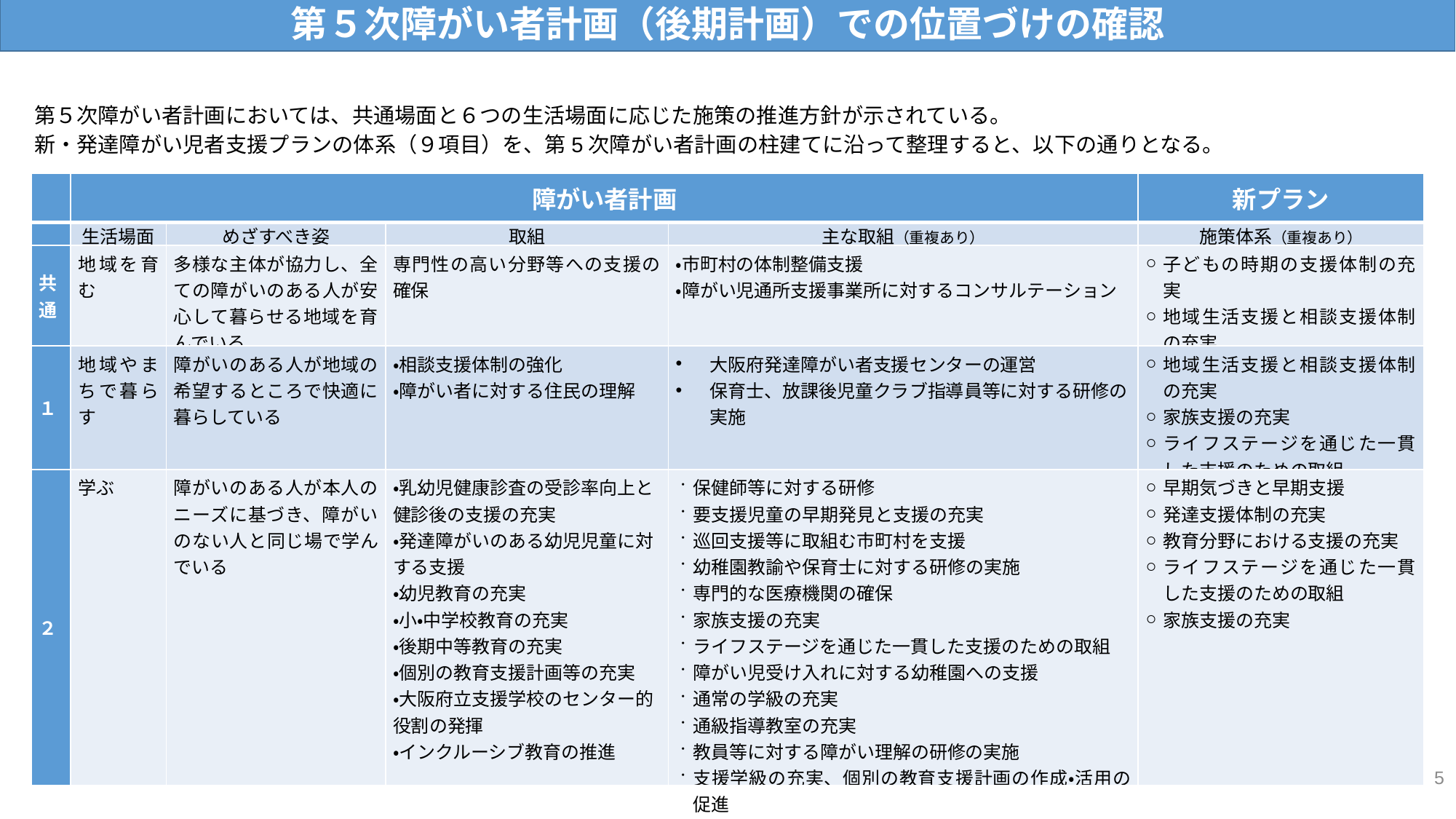

第５次障がい者計画（後期計画）での位置づけの確認
第５次障がい者計画においては、共通場面と６つの生活場面に応じた施策の推進方針が示されている。
新・発達障がい児者支援プランの体系（９項目）を、第5次障がい者計画の柱建てに沿って整理すると、以下の通りとなる。
|  | 障がい者計画 |  |  |  | 新プラン |
| --- | --- | --- | --- | --- | --- |
|  | 生活場面 | めざすべき姿 | 取組 | 主な取組（重複あり） | 施策体系（重複あり） |
| 共通 | 地域を育む | 多様な主体が協力し、全ての障がいのある人が安心して暮らせる地域を育んでいる | 専門性の高い分野等への支援の確保 | ・市町村の体制整備支援 ・障がい児通所支援事業所に対するコンサルテーション | 子どもの時期の支援体制の充実 地域生活支援と相談支援体制の充実 |
| １ | 地域やまちで暮らす | 障がいのある人が地域の希望するところで快適に暮らしている | ・相談支援体制の強化 ・障がい者に対する住民の理解 | 大阪府発達障がい者支援センターの運営 保育士、放課後児童クラブ指導員等に対する研修の実施 | 地域生活支援と相談支援体制の充実 家族支援の充実 ライフステージを通じた一貫した支援のための取組 |
| ２ | 学ぶ | 障がいのある人が本人のニーズに基づき、障がいのない人と同じ場で学んでいる | ・乳幼児健康診査の受診率向上と健診後の支援の充実 ・発達障がいのある幼児児童に対する支援 ・幼児教育の充実 ・小・中学校教育の充実 ・後期中等教育の充実 ・個別の教育支援計画等の充実 ・大阪府立支援学校のセンター的役割の発揮 ・インクルーシブ教育の推進 | 保健師等に対する研修 要支援児童の早期発見と支援の充実 巡回支援等に取組む市町村を支援 幼稚園教諭や保育士に対する研修の実施 専門的な医療機関の確保 家族支援の充実 ライフステージを通じた一貫した支援のための取組 障がい児受け入れに対する幼稚園への支援 通常の学級の充実 通級指導教室の充実 教員等に対する障がい理解の研修の実施 支援学級の充実、個別の教育支援計画の作成・活用の促進 支援学校のセンター的機能の充実 | 早期気づきと早期支援 発達支援体制の充実 教育分野における支援の充実 ライフステージを通じた一貫した支援のための取組 家族支援の充実 |
5